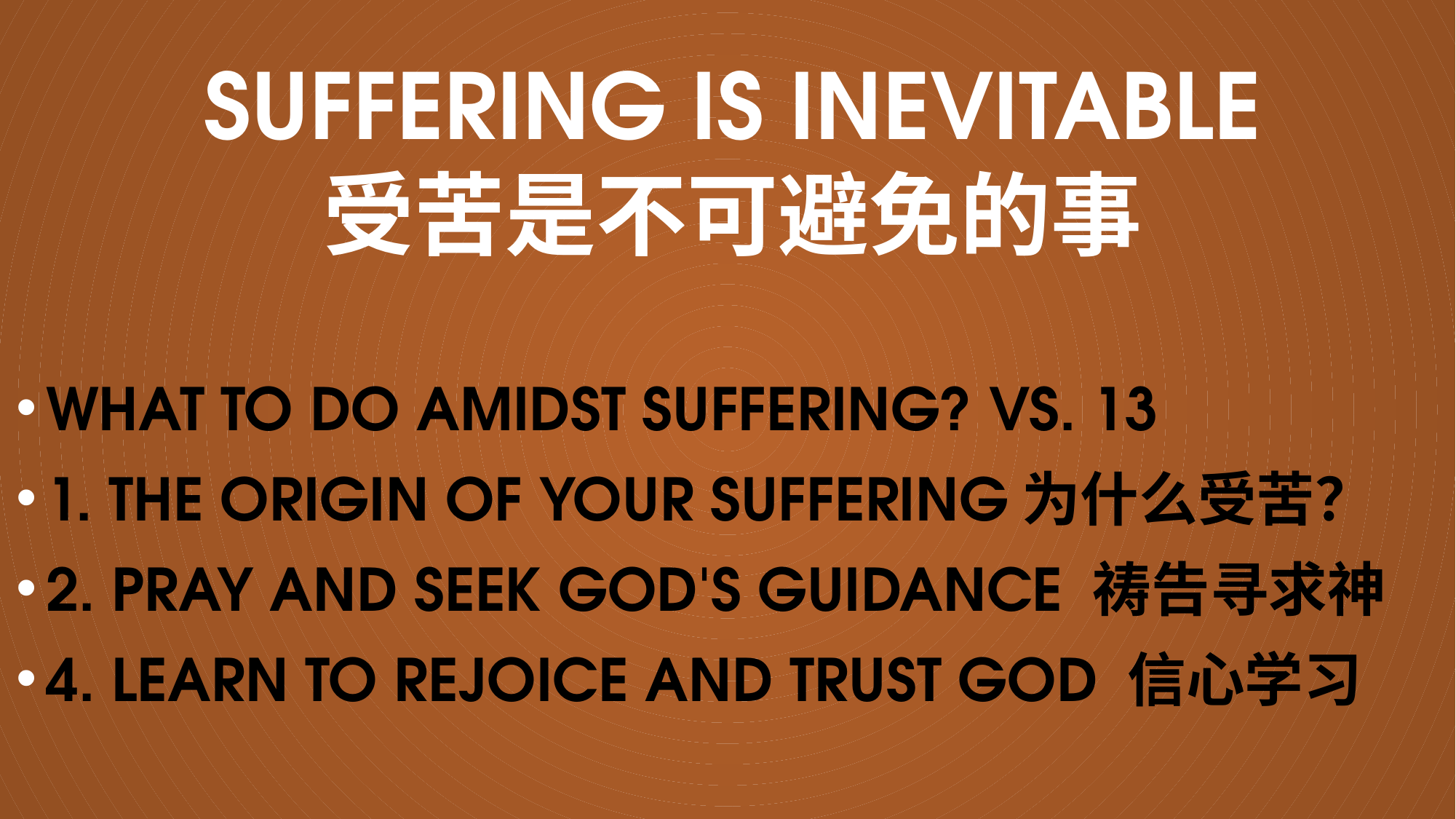

# SUFFERING IS INEVITABLE 受苦是不可避免的事
What to do amidst suffering? Vs. 13
1. the origin of your suffering为什么受苦？
2. pray and seek God's guidance 祷告寻求神
4. learn to rejoice and trust god 信心学习